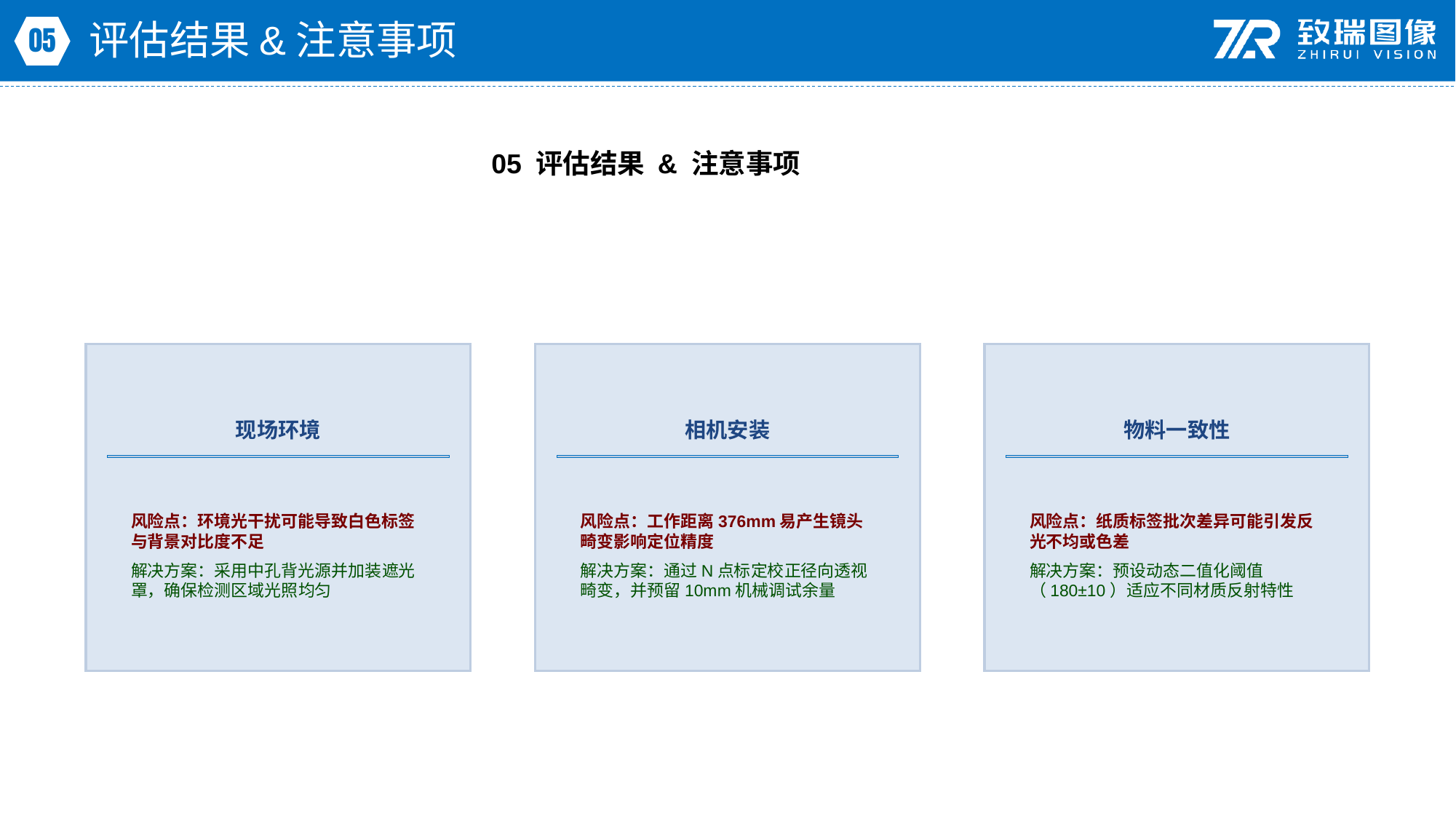

评估结果&注意事项
05

05 评估结果 & 注意事项

现场环境

相机安装

物料一致性

风险点：环境光干扰可能导致白色标签与背景对比度不足
解决方案：采用中孔背光源并加装遮光罩，确保检测区域光照均匀

风险点：工作距离376mm易产生镜头畸变影响定位精度
解决方案：通过N点标定校正径向透视畸变，并预留10mm机械调试余量

风险点：纸质标签批次差异可能引发反光不均或色差
解决方案：预设动态二值化阈值（180±10）适应不同材质反射特性